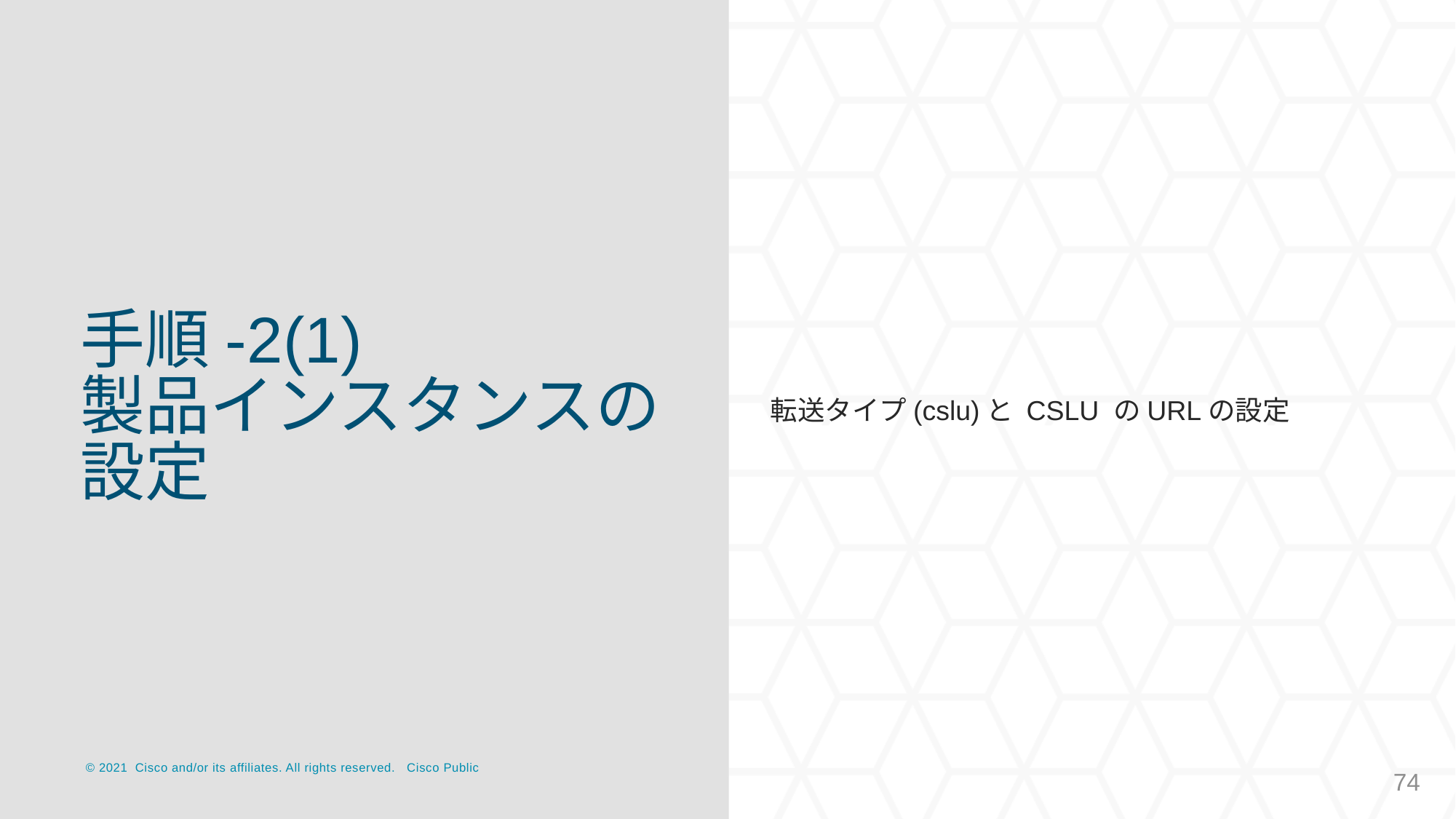

# 手順-2(1) 製品インスタンスの設定
転送タイプ(cslu)と CSLU のURLの設定
74